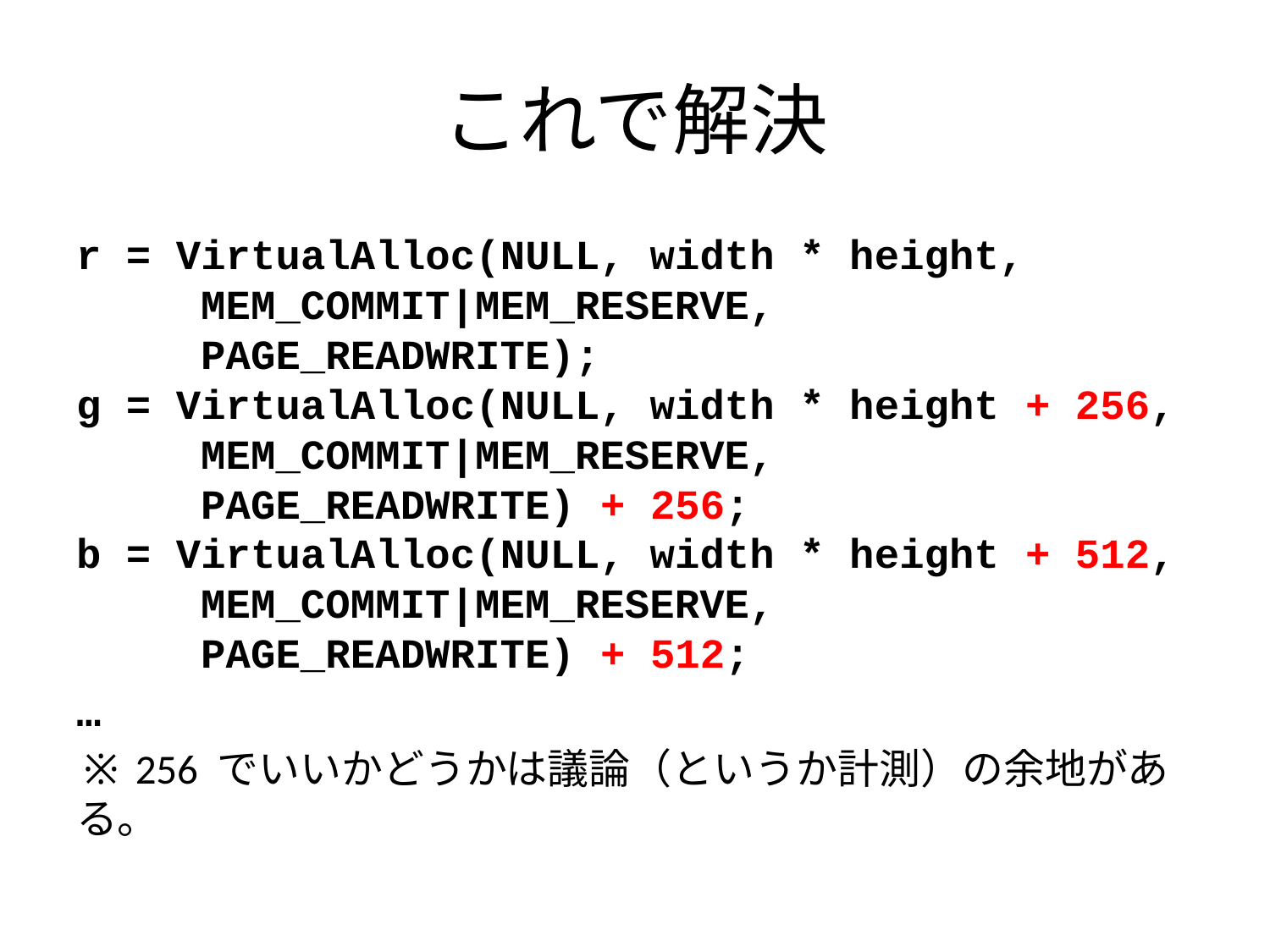

# これで解決
r = VirtualAlloc(NULL, width * height,
	MEM_COMMIT|MEM_RESERVE,
	PAGE_READWRITE);
g = VirtualAlloc(NULL, width * height + 256,
	MEM_COMMIT|MEM_RESERVE,
	PAGE_READWRITE) + 256;
b = VirtualAlloc(NULL, width * height + 512,
	MEM_COMMIT|MEM_RESERVE,
	PAGE_READWRITE) + 512;
…
※ 256 でいいかどうかは議論（というか計測）の余地がある。